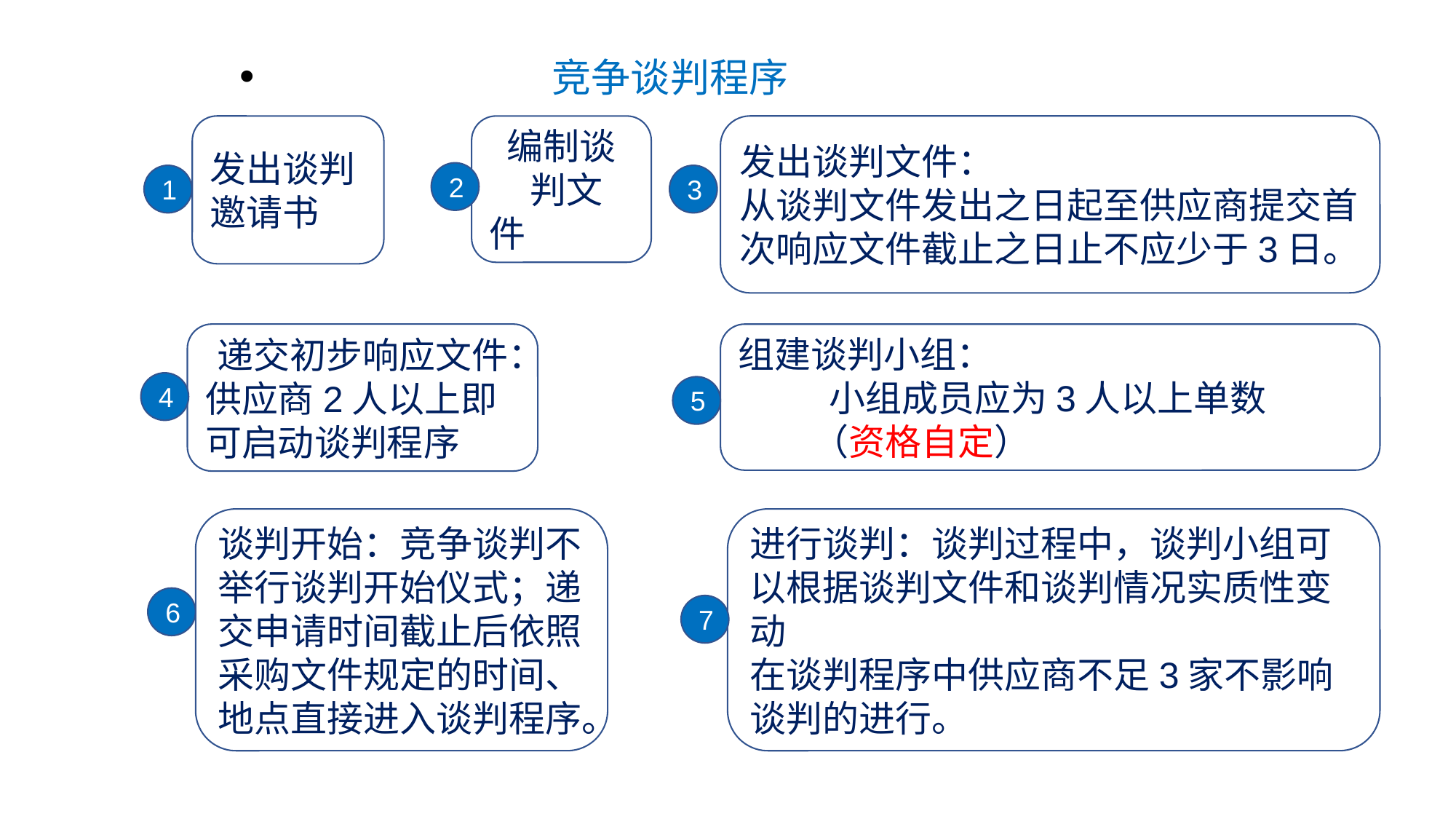

竞争谈判程序

发出谈判邀请书
 编制谈        判文件
发出谈判文件：
从谈判文件发出之日起至供应商提交首次响应文件截止之日止不应少于3日。
2
1
3
递交初步响应文件：
供应商2人以上即可启动谈判程序
组建谈判小组：
          小组成员应为3人以上单数
        （资格自定）
4
5

谈判开始：竞争谈判不举行谈判开始仪式；递交申请时间截止后依照采购文件规定的时间、地点直接进入谈判程序。

进行谈判：谈判过程中，谈判小组可以根据谈判文件和谈判情况实质性变动
在谈判程序中供应商不足3家不影响谈判的进行。
6
7